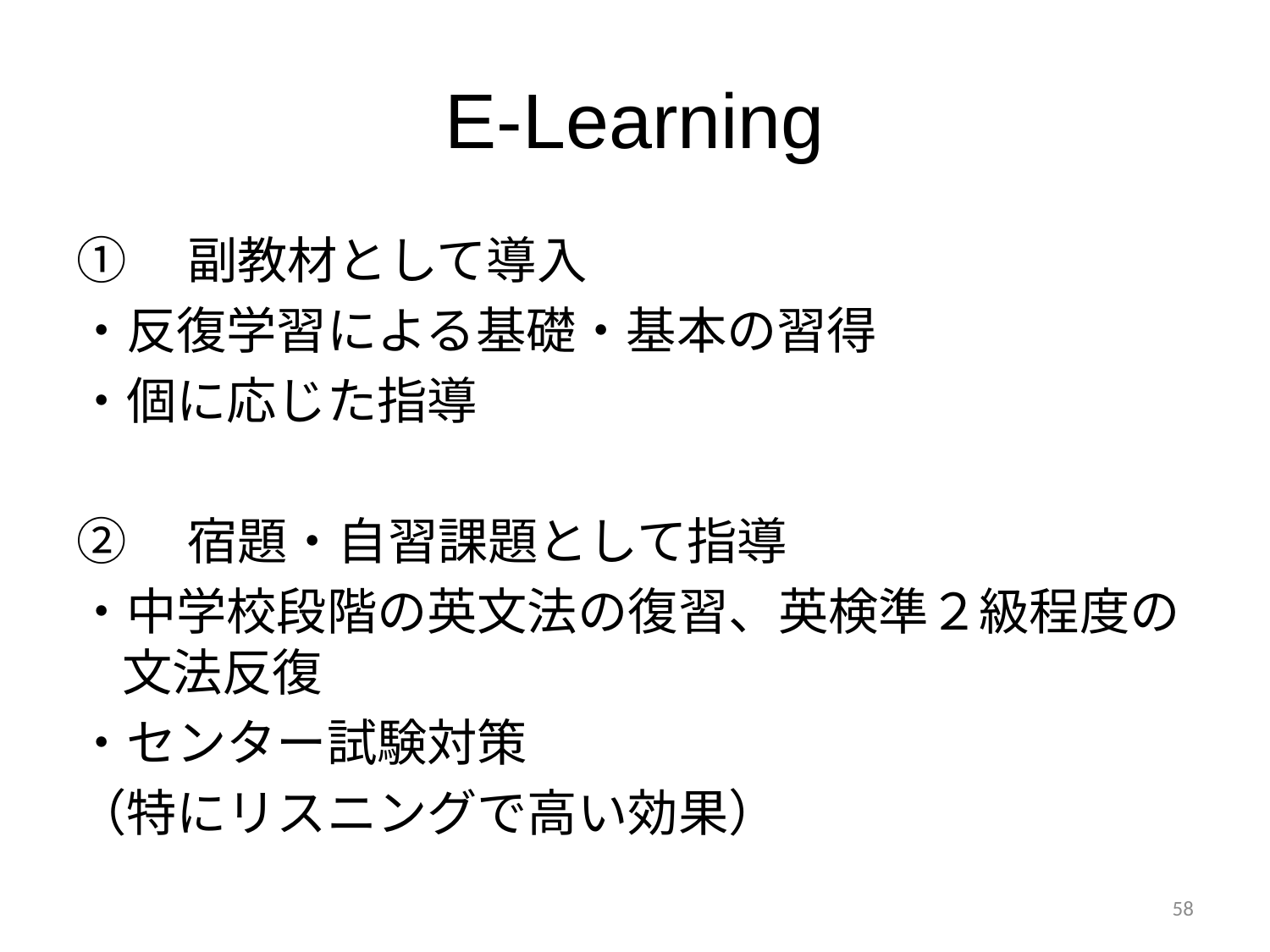

# E-Learning
①　副教材として導入
・反復学習による基礎・基本の習得
・個に応じた指導

②　宿題・自習課題として指導
・中学校段階の英文法の復習、英検準２級程度の文法反復
・センター試験対策
（特にリスニングで高い効果）
58